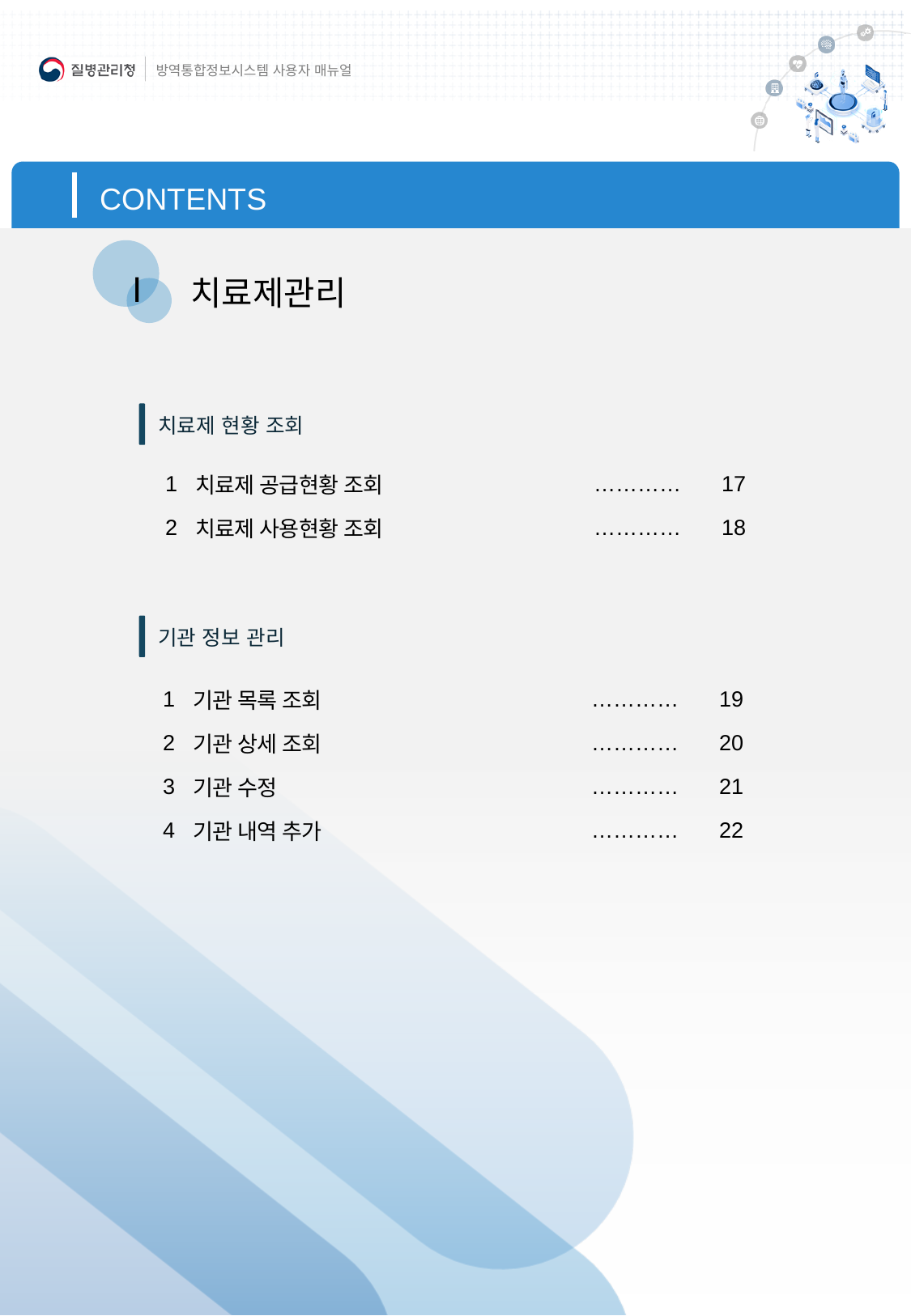

Ⅰ
치료제관리
치료제 현황 조회

| 1 | 치료제 공급현황 조회 | ………… | 17 |
| --- | --- | --- | --- |
| 2 | 치료제 사용현황 조회 | ………… | 18 |
|  |  |  |  |
기관 정보 관리

| 1 | 기관 목록 조회 | ………… | 19 |
| --- | --- | --- | --- |
| 2 | 기관 상세 조회 | ………… | 20 |
| 3 | 기관 수정 | ………… | 21 |
| 4 | 기관 내역 추가 | ………… | 22 |